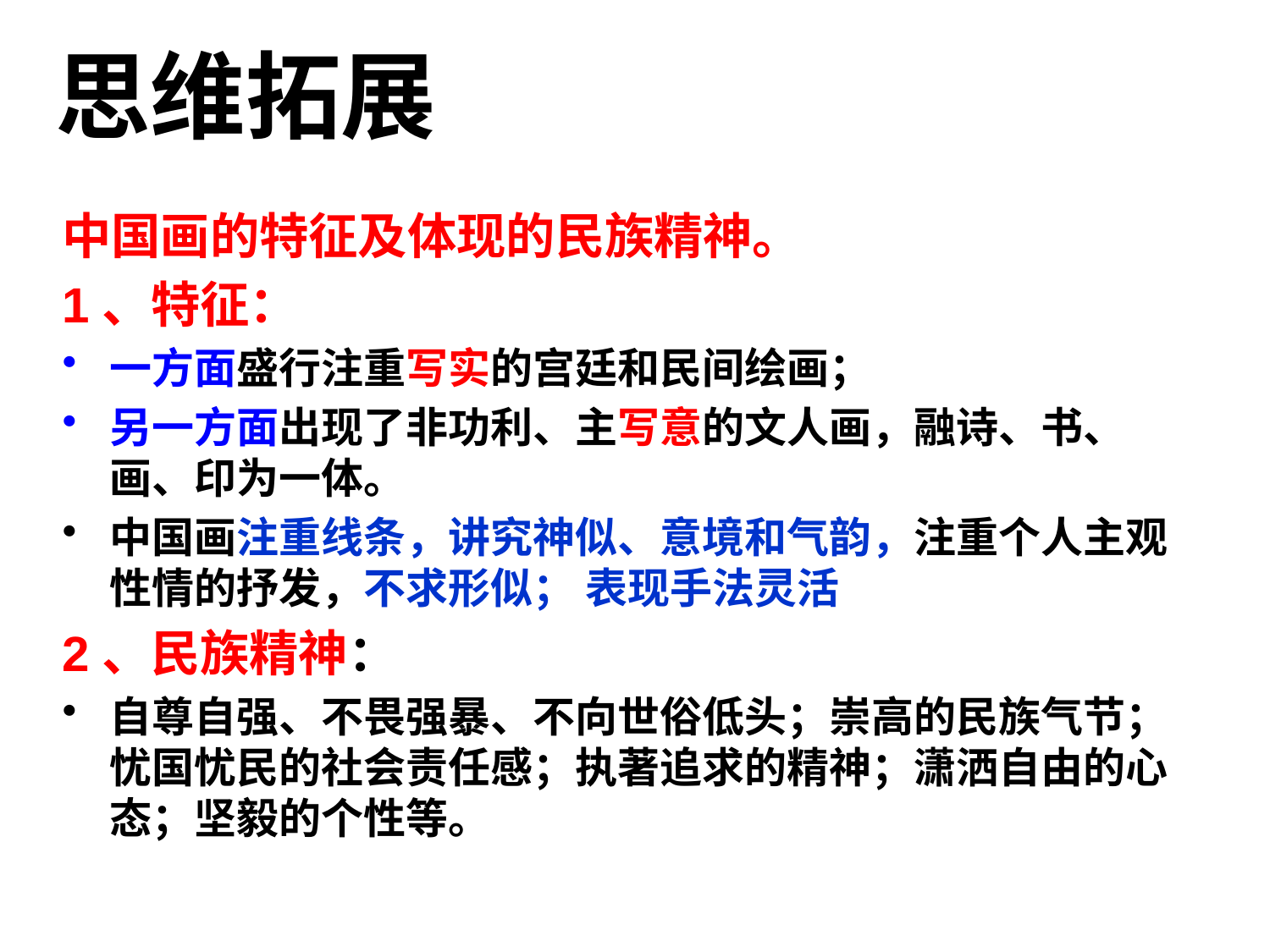

思维拓展
中国画的特征及体现的民族精神。
1、特征：
一方面盛行注重写实的宫廷和民间绘画；
另一方面出现了非功利、主写意的文人画，融诗、书、画、印为一体。
中国画注重线条，讲究神似、意境和气韵，注重个人主观性情的抒发，不求形似； 表现手法灵活
2、民族精神：
自尊自强、不畏强暴、不向世俗低头；崇高的民族气节；忧国忧民的社会责任感；执著追求的精神；潇洒自由的心态；坚毅的个性等。